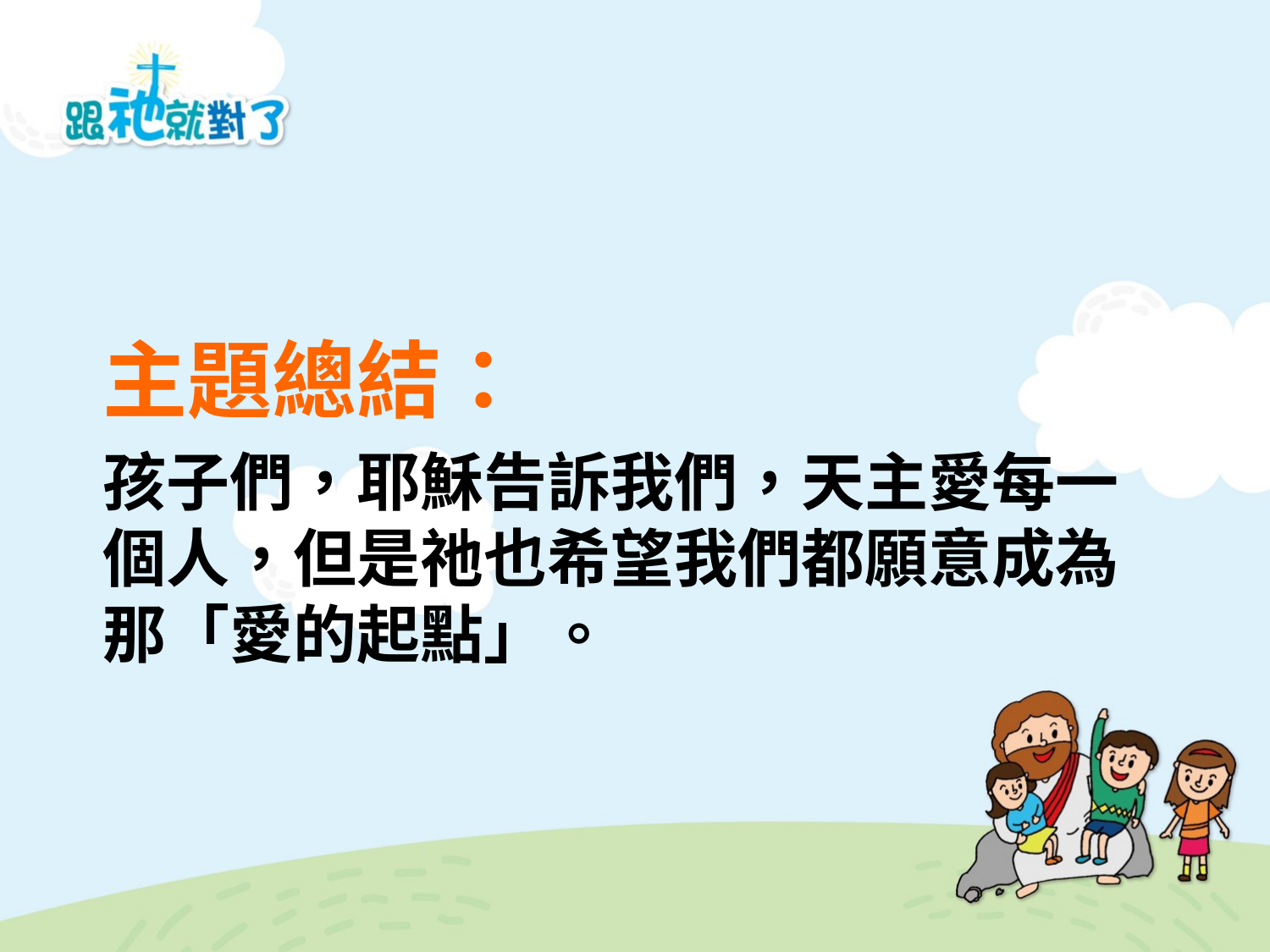

主題總結：
孩子們，耶穌告訴我們，天主愛每一個人，但是祂也希望我們都願意成為那「愛的起點」。